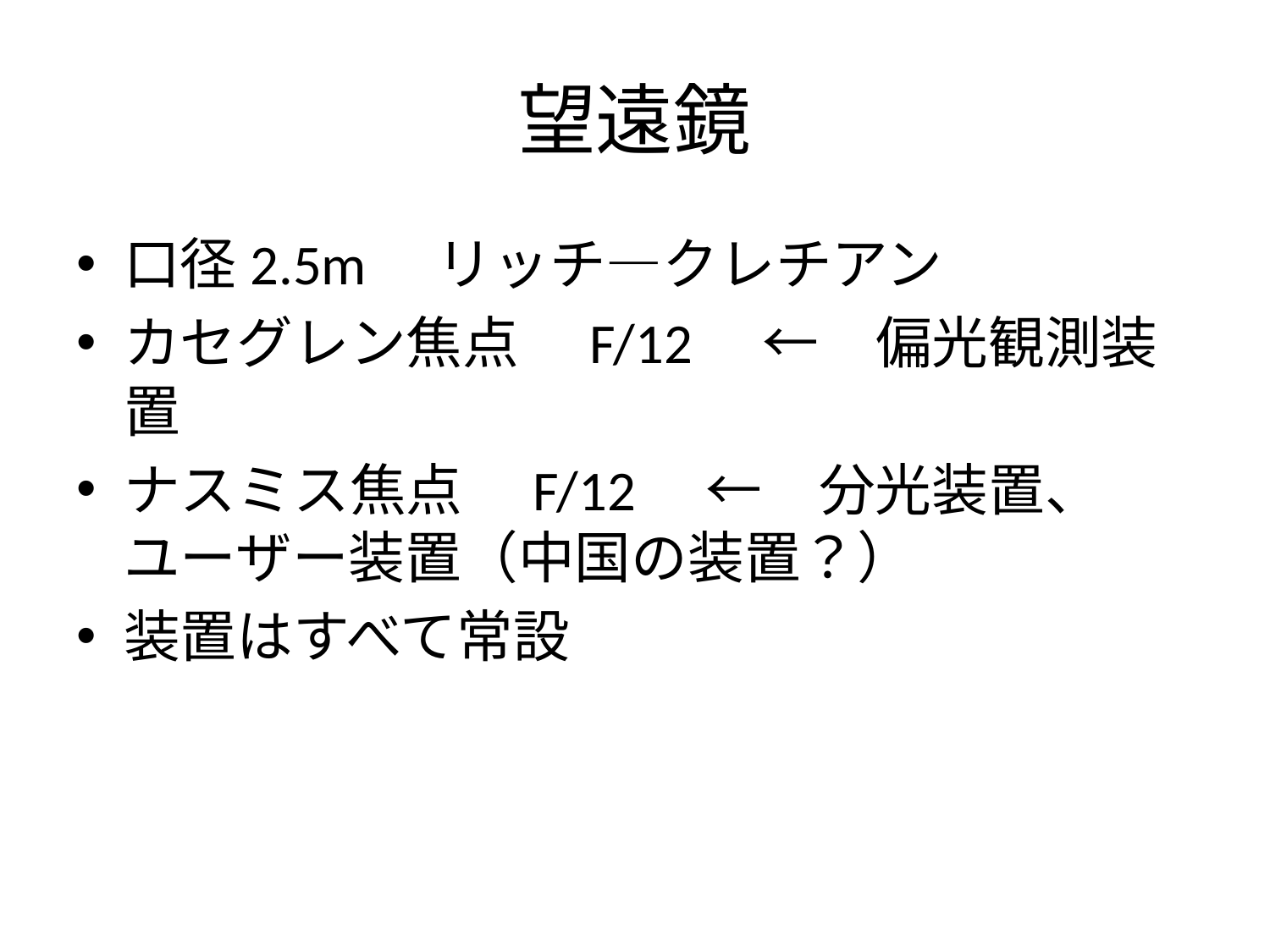

# 望遠鏡
口径2.5m　リッチ―クレチアン
カセグレン焦点　F/12　←　偏光観測装置
ナスミス焦点　F/12　←　分光装置、ユーザー装置（中国の装置？）
装置はすべて常設